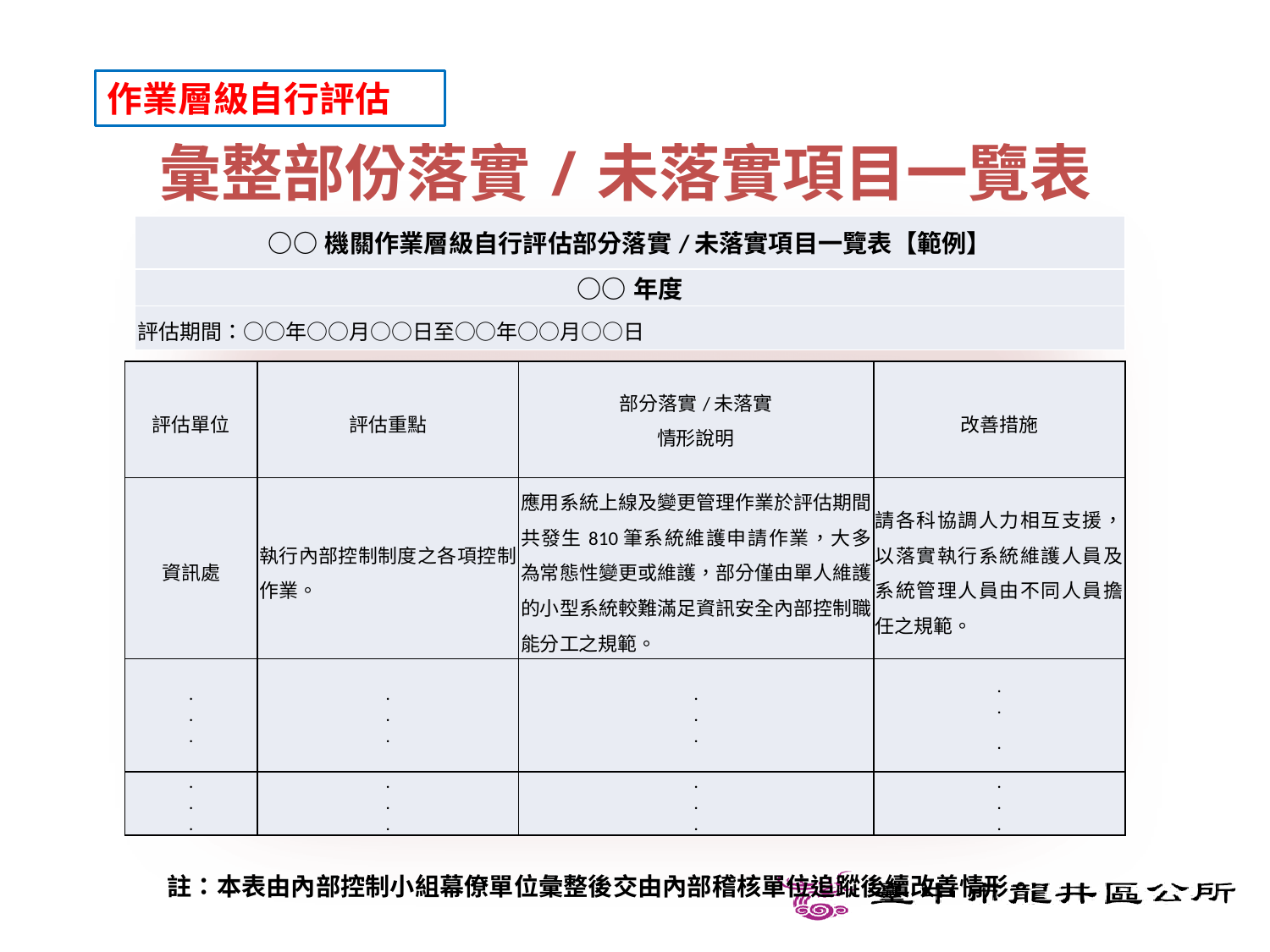

作業層級自行評估
彙整部份落實/未落實項目一覽表
| ○○機關作業層級自行評估部分落實/未落實項目一覽表【範例】 |
| --- |
| ○○年度 |
| 評估期間：○○年○○月○○日至○○年○○月○○日 |
| 評估單位 | 評估重點 | 部分落實/未落實 情形說明 | 改善措施 |
| --- | --- | --- | --- |
| 資訊處 | 執行內部控制制度之各項控制作業。 | 應用系統上線及變更管理作業於評估期間共發生810筆系統維護申請作業，大多為常態性變更或維護，部分僅由單人維護的小型系統較難滿足資訊安全內部控制職能分工之規範。 | 請各科協調人力相互支援，以落實執行系統維護人員及系統管理人員由不同人員擔任之規範。 |
| . . . | . . . | . . . | . . . |
| . . . | . . . | . . . | . . . |
註：本表由內部控制小組幕僚單位彙整後交由內部稽核單位追蹤後續改善情形。